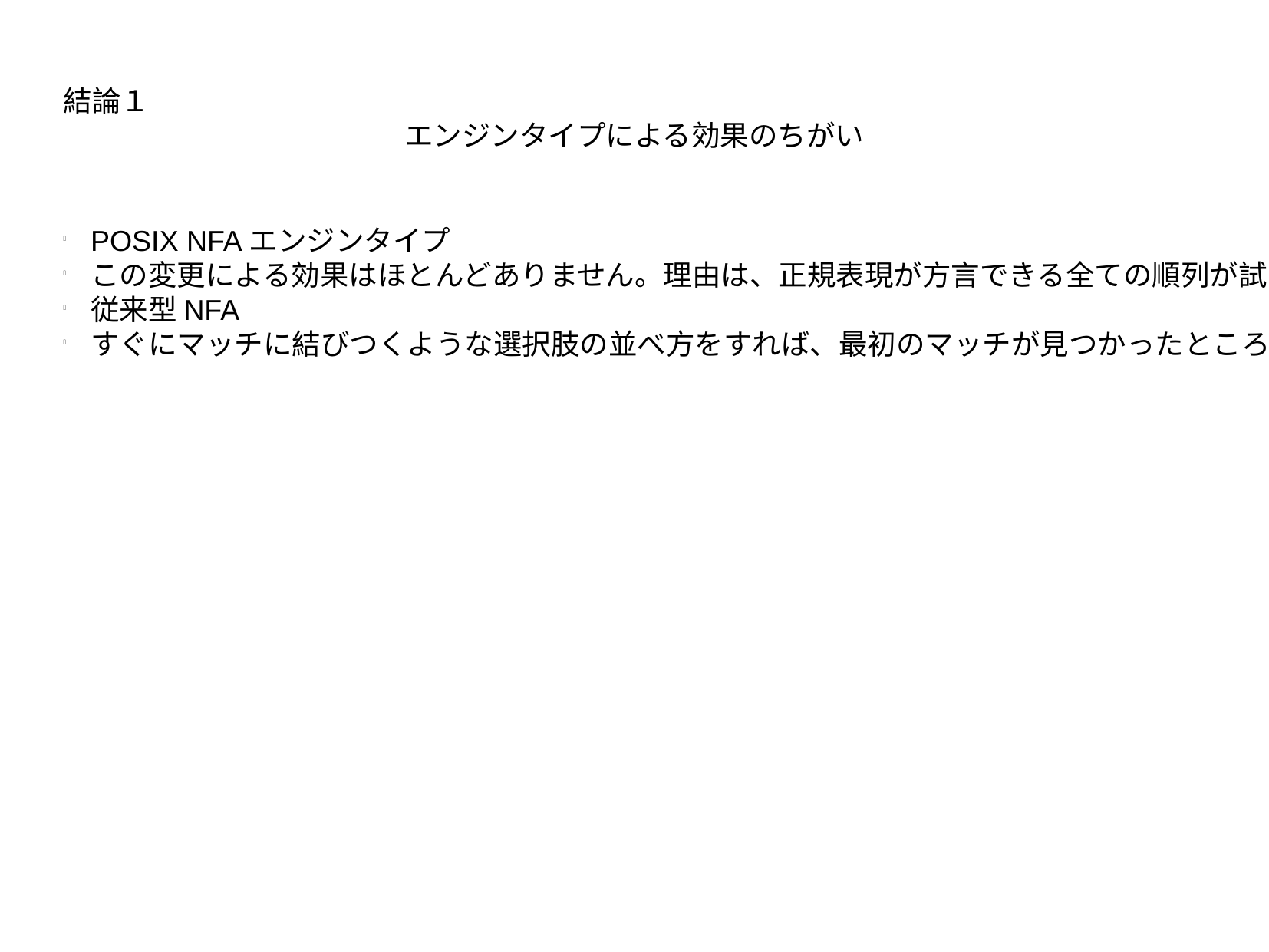

結論１
エンジンタイプによる効果のちがい
POSIX NFAエンジンタイプ
この変更による効果はほとんどありません。理由は、正規表現が方言できる全ての順列が試されるので、選択肢の順序をどの順番で為そうと関係がない為です。
従来型NFA
すぐにマッチに結びつくような選択肢の並べ方をすれば、最初のマッチが見つかったところでエンジンが停止するので効果があります。